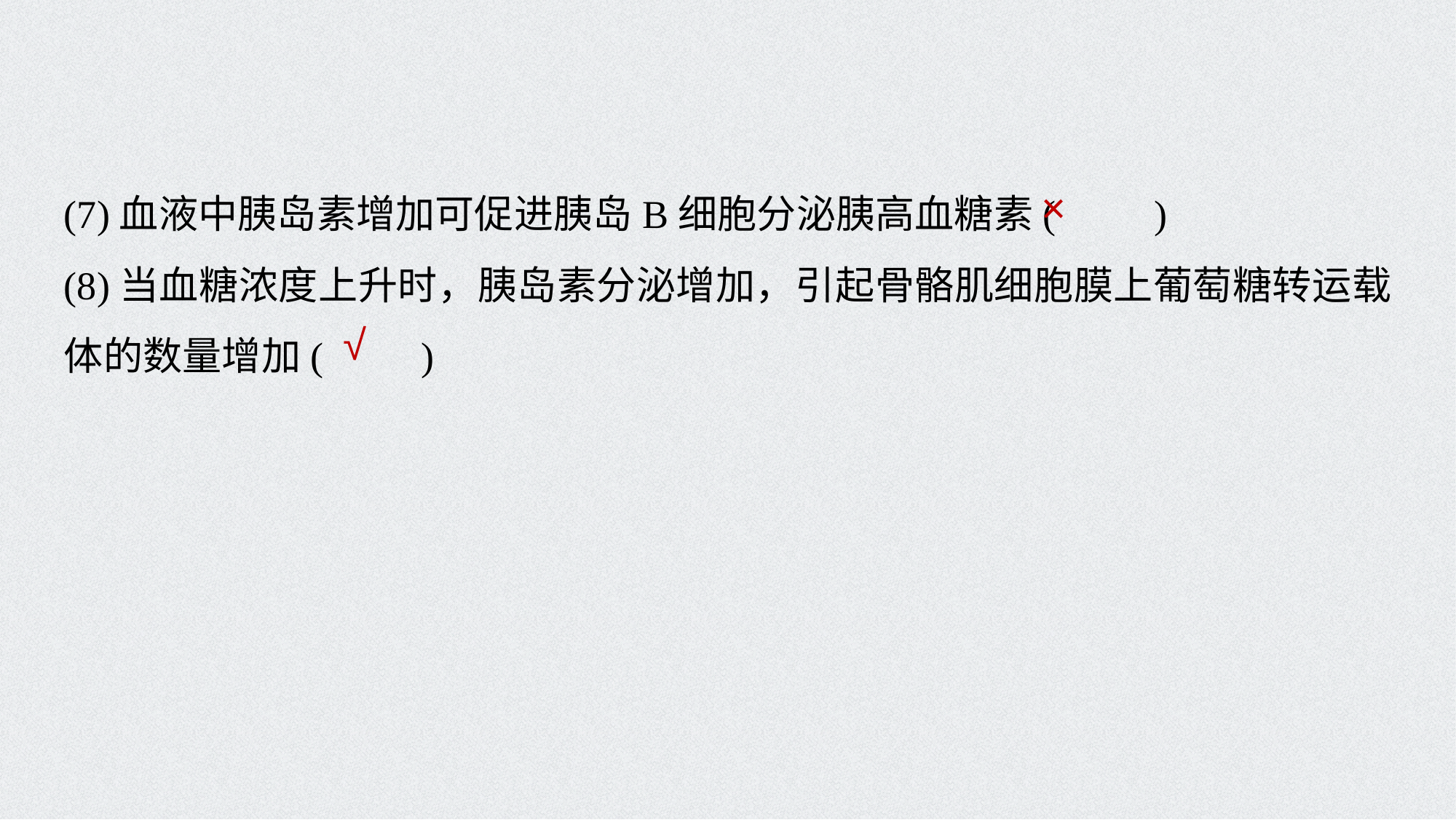

(7)血液中胰岛素增加可促进胰岛B细胞分泌胰高血糖素(　　)
(8)当血糖浓度上升时，胰岛素分泌增加，引起骨骼肌细胞膜上葡萄糖转运载体的数量增加(　　)
×
√